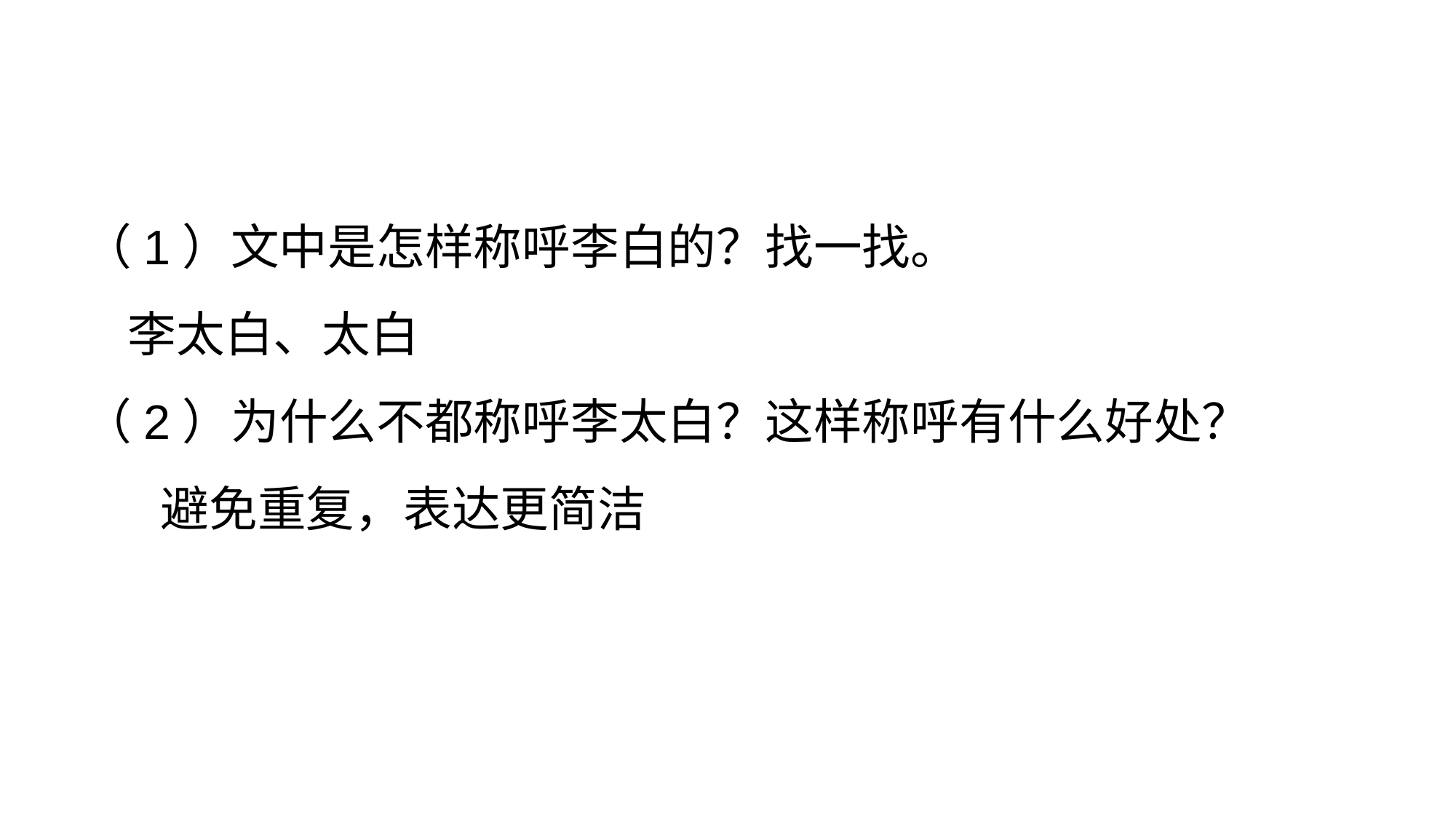

（1）文中是怎样称呼李白的？找一找。
   李太白、太白
（2）为什么不都称呼李太白？这样称呼有什么好处？
      避免重复，表达更简洁